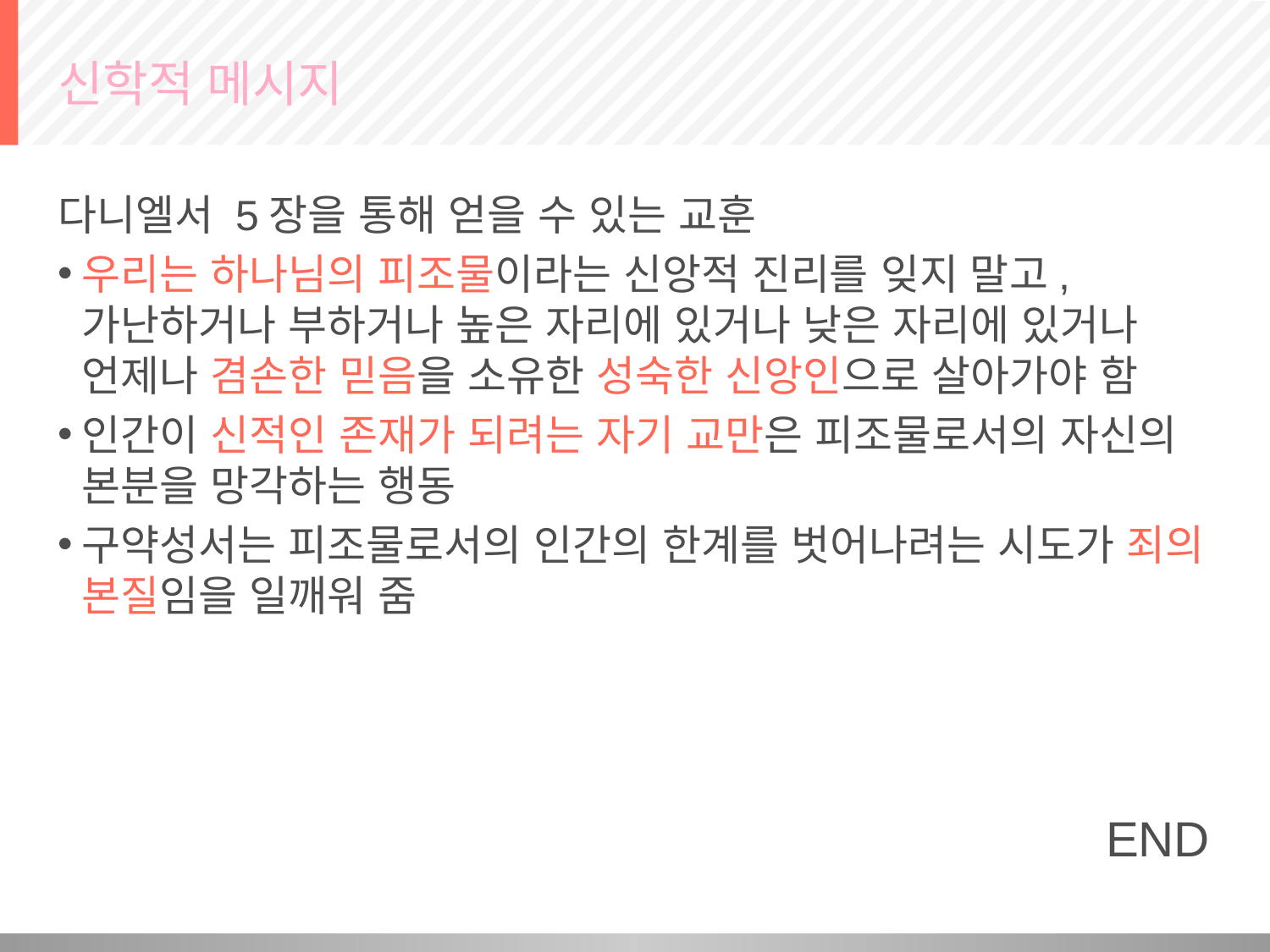

# 신학적 메시지
다니엘서 5장을 통해 얻을 수 있는 교훈
우리는 하나님의 피조물이라는 신앙적 진리를 잊지 말고, 가난하거나 부하거나 높은 자리에 있거나 낮은 자리에 있거나 언제나 겸손한 믿음을 소유한 성숙한 신앙인으로 살아가야 함
인간이 신적인 존재가 되려는 자기 교만은 피조물로서의 자신의 본분을 망각하는 행동
구약성서는 피조물로서의 인간의 한계를 벗어나려는 시도가 죄의 본질임을 일깨워 줌

END